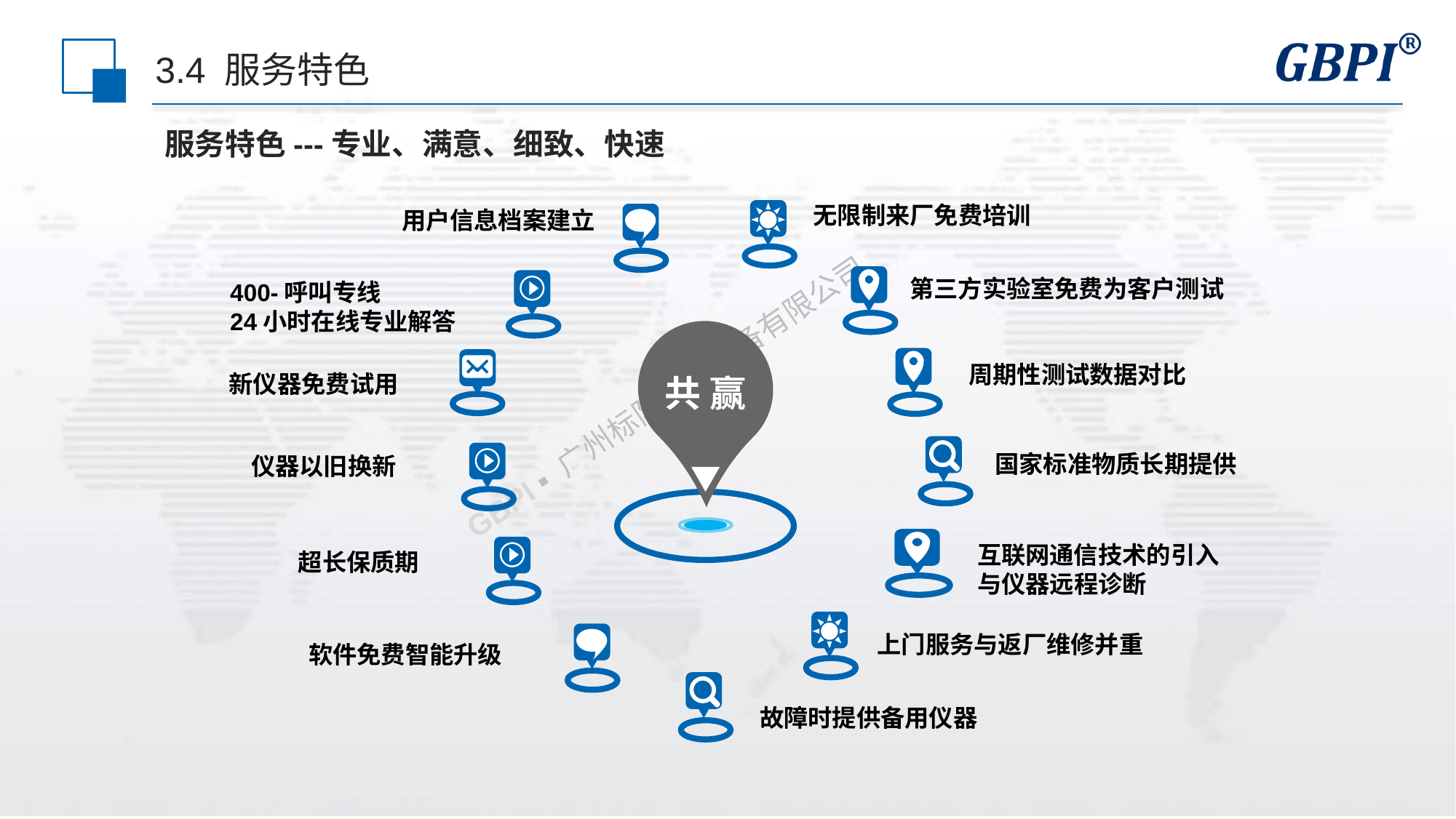

# 3.4 服务特色
 服务特色---专业、满意、细致、快速
无限制来厂免费培训

用户信息档案建立

第三方实验室免费为客户测试

400-呼叫专线
24小时在线专业解答

共 赢

周期性测试数据对比

新仪器免费试用

国家标准物质长期提供

仪器以旧换新

互联网通信技术的引入
与仪器远程诊断

超长保质期

上门服务与返厂维修并重

软件免费智能升级

 故障时提供备用仪器